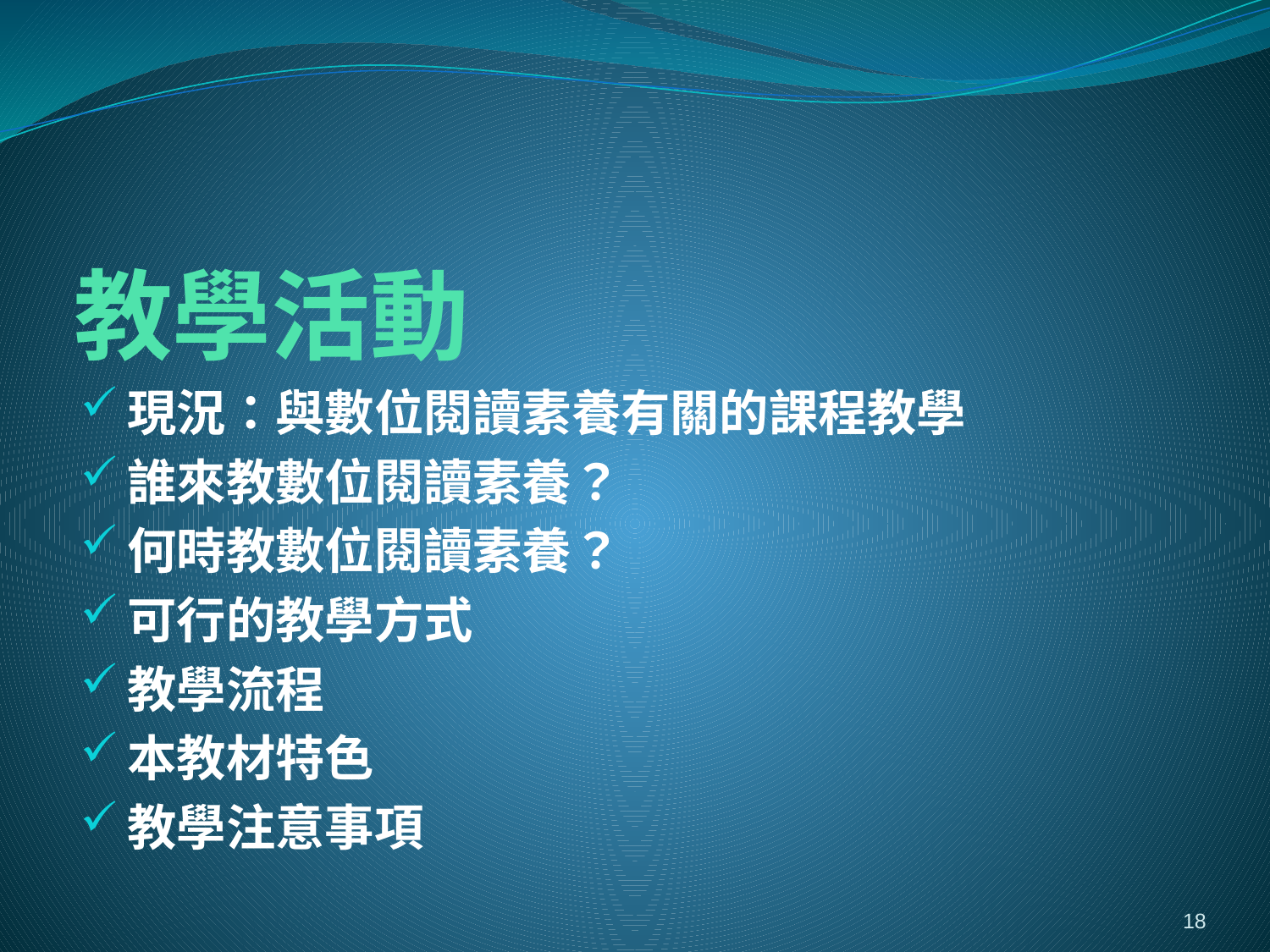

# 教學活動
現況：與數位閱讀素養有關的課程教學
誰來教數位閱讀素養？
何時教數位閱讀素養？
可行的教學方式
教學流程
本教材特色
教學注意事項

18